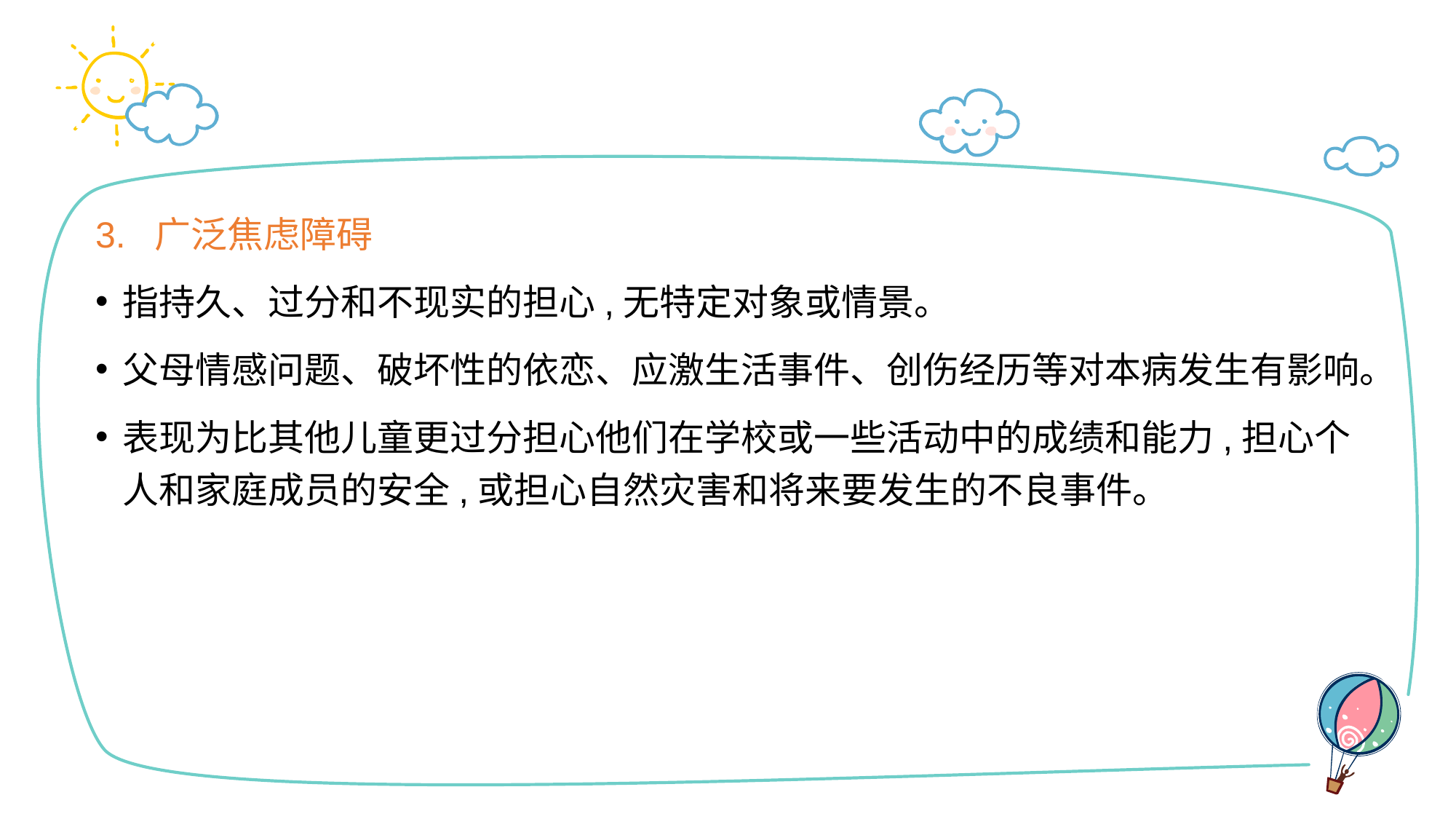

#
3.  广泛焦虑障碍
指持久、过分和不现实的担心,无特定对象或情景。
父母情感问题、破坏性的依恋、应激生活事件、创伤经历等对本病发生有影响。
表现为比其他儿童更过分担心他们在学校或一些活动中的成绩和能力,担心个人和家庭成员的安全,或担心自然灾害和将来要发生的不良事件。